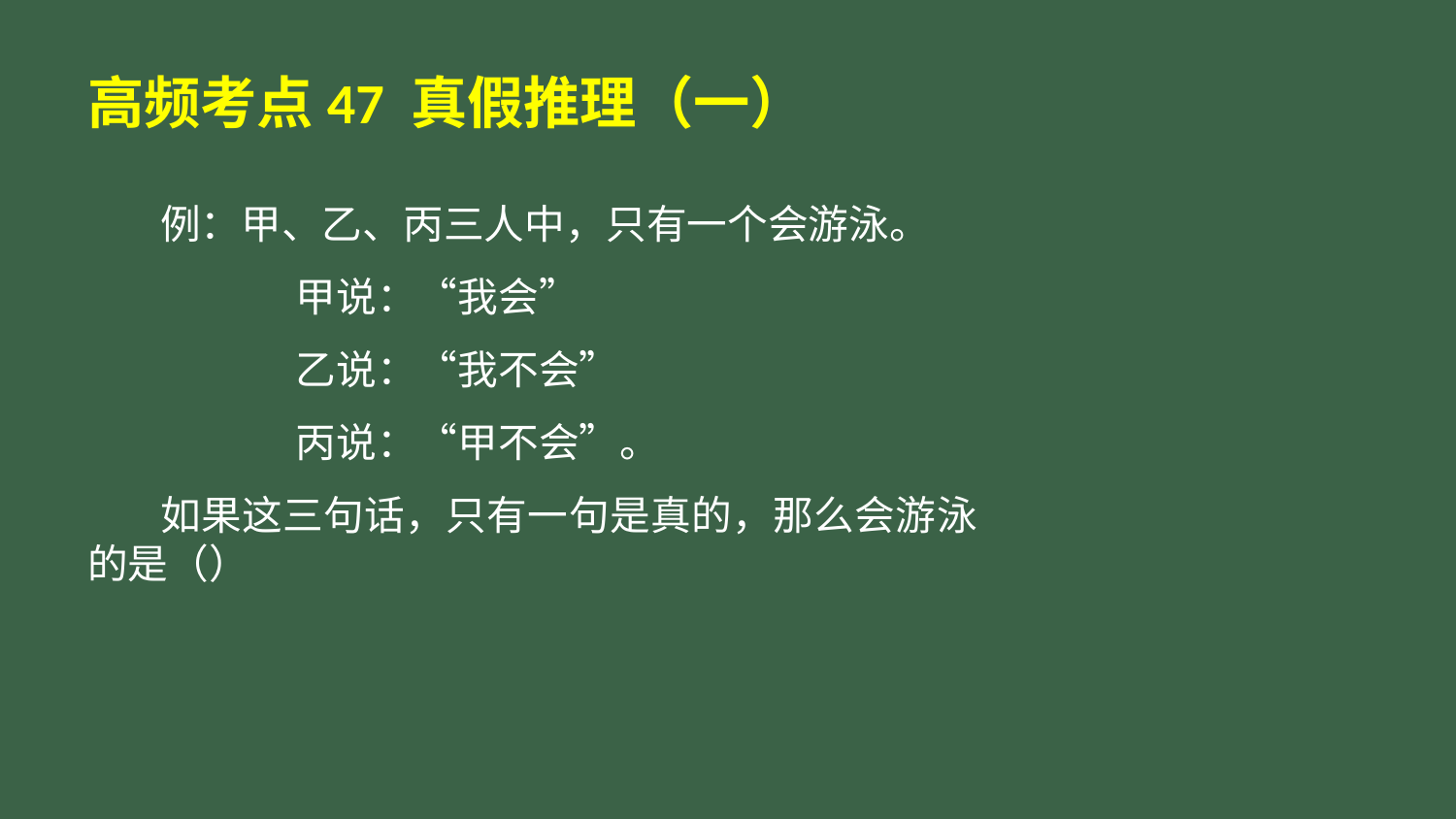

# 高频考点47 真假推理（一）
例：甲、乙、丙三人中，只有一个会游泳。
              甲说：“我会”
              乙说：“我不会”
              丙说：“甲不会”。
如果这三句话，只有一句是真的，那么会游泳的是（）